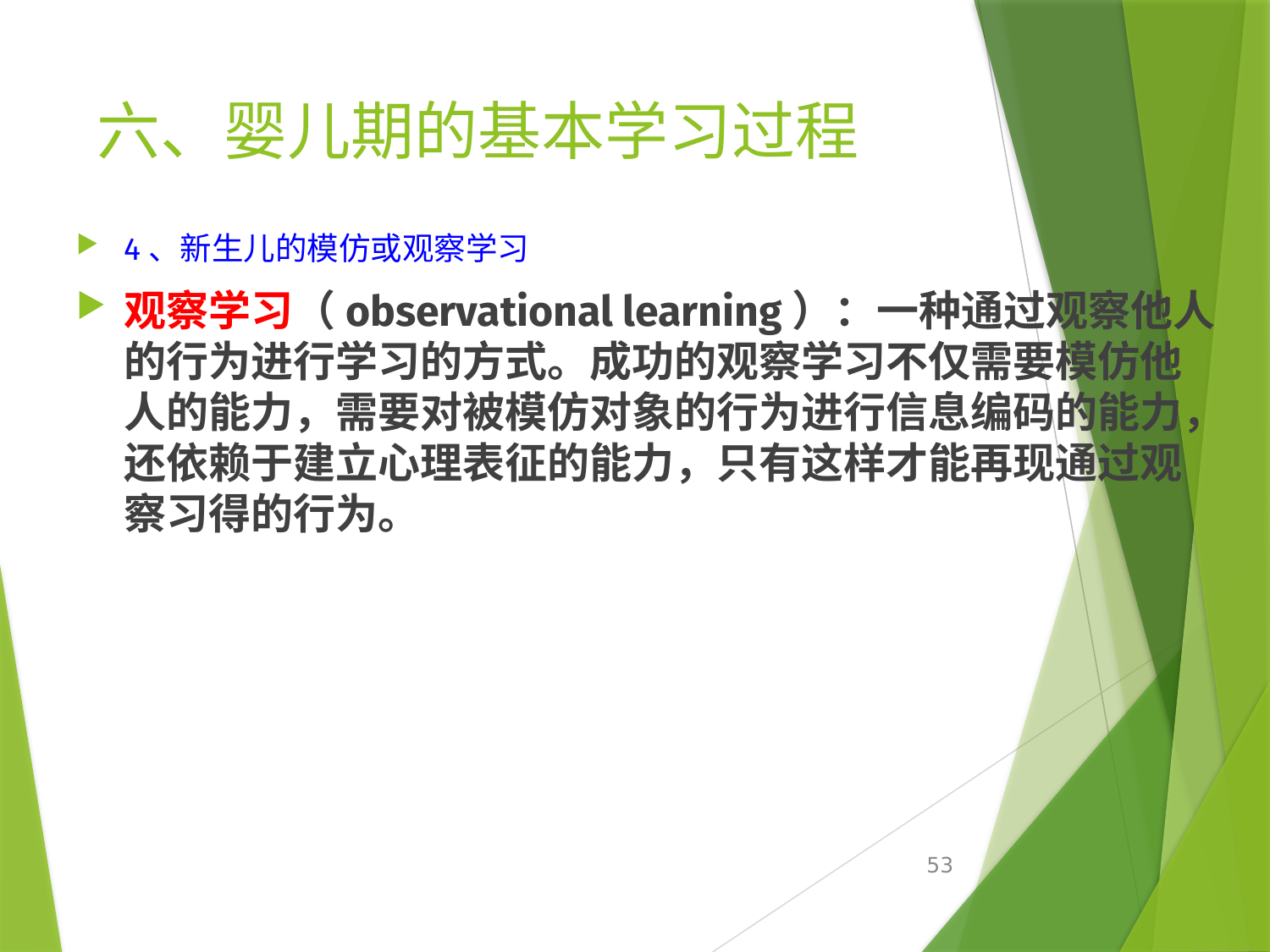

# 六、婴儿期的基本学习过程
4、新生儿的模仿或观察学习
观察学习（observational learning）：一种通过观察他人的行为进行学习的方式。成功的观察学习不仅需要模仿他人的能力，需要对被模仿对象的行为进行信息编码的能力，还依赖于建立心理表征的能力，只有这样才能再现通过观察习得的行为。
53